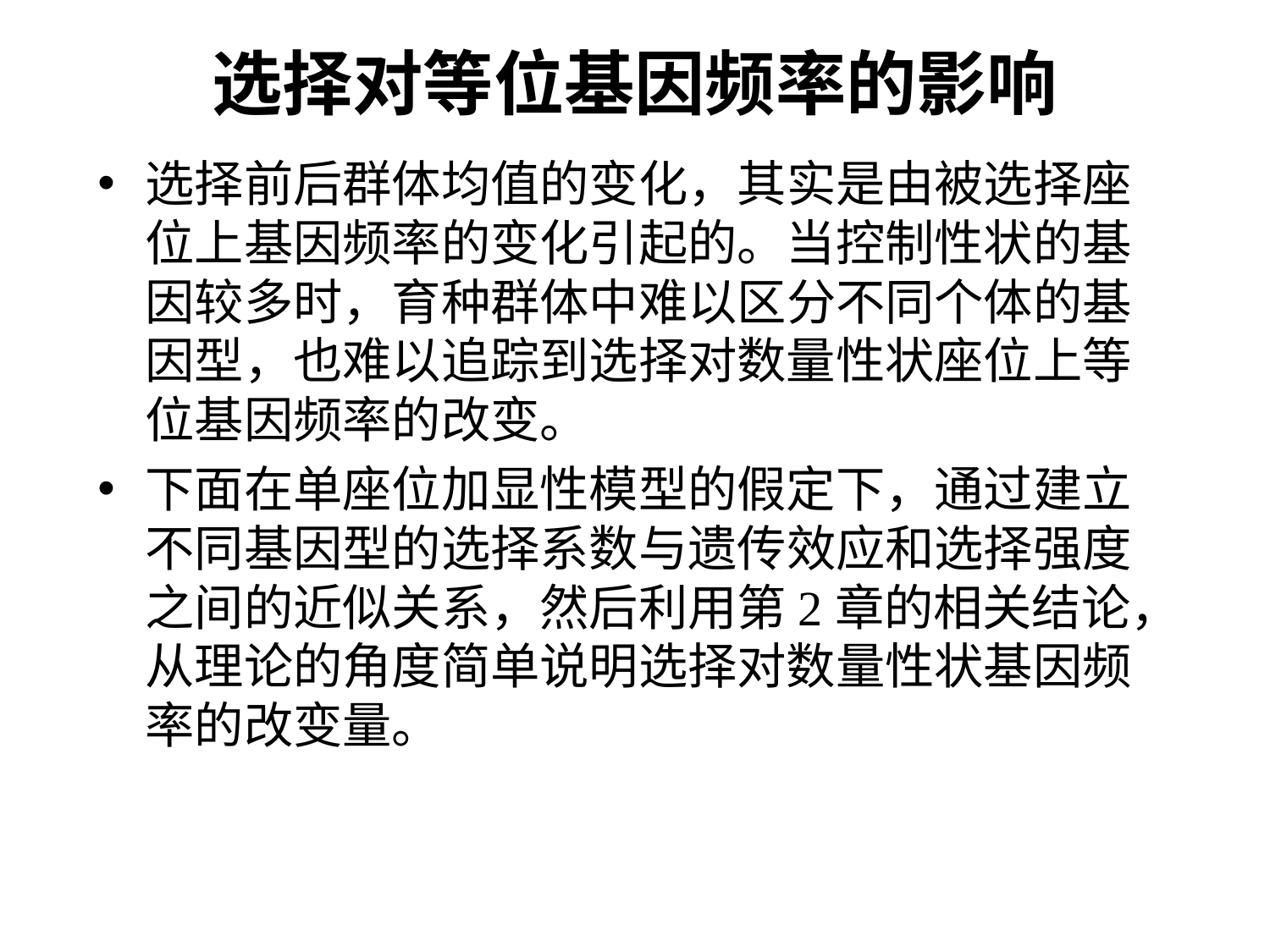

# 选择对等位基因频率的影响
选择前后群体均值的变化，其实是由被选择座位上基因频率的变化引起的。当控制性状的基因较多时，育种群体中难以区分不同个体的基因型，也难以追踪到选择对数量性状座位上等位基因频率的改变。
下面在单座位加显性模型的假定下，通过建立不同基因型的选择系数与遗传效应和选择强度之间的近似关系，然后利用第2章的相关结论，从理论的角度简单说明选择对数量性状基因频率的改变量。